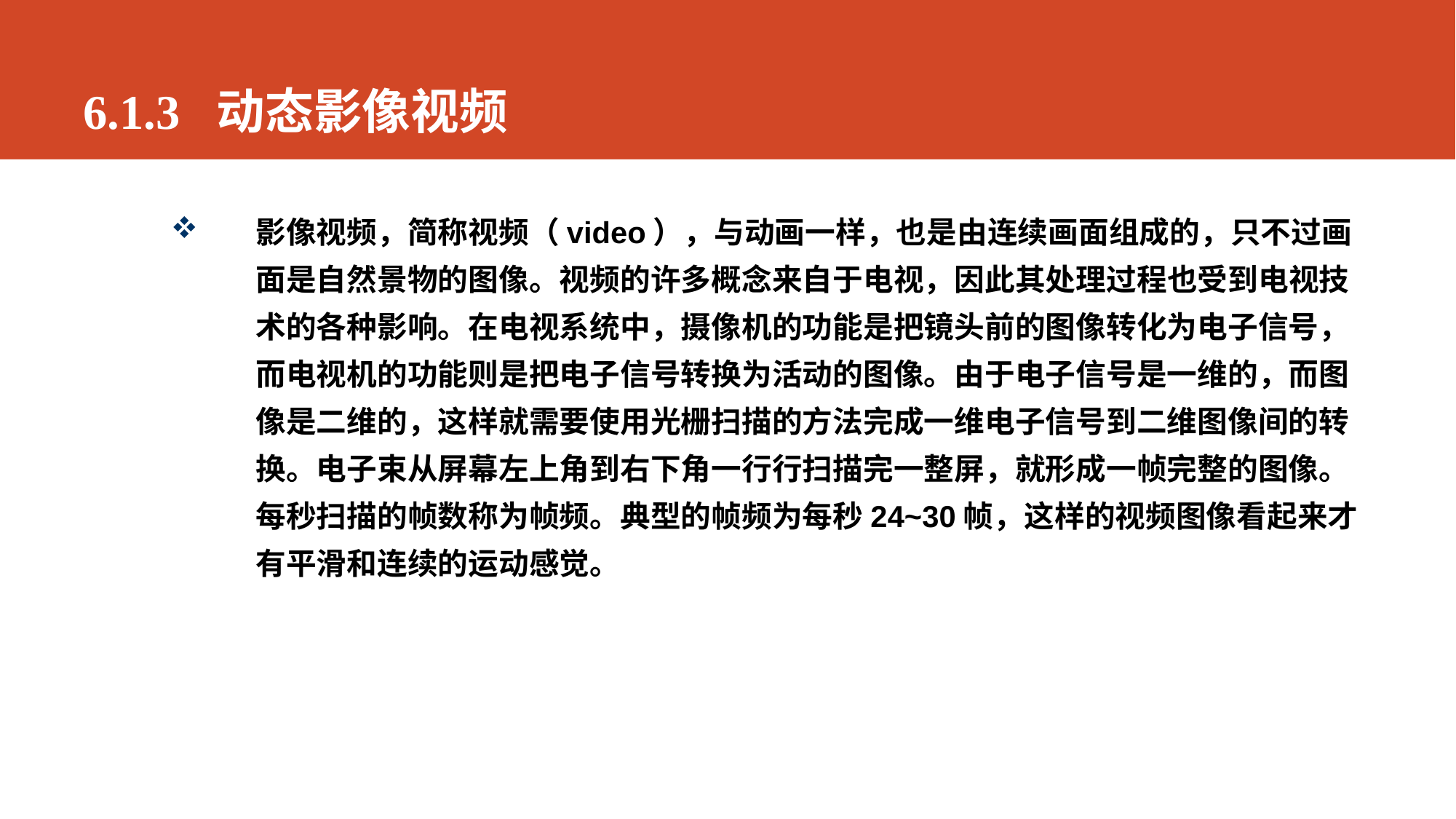

# 6.1.3  动态影像视频
影像视频，简称视频（video），与动画一样，也是由连续画面组成的，只不过画面是自然景物的图像。视频的许多概念来自于电视，因此其处理过程也受到电视技术的各种影响。在电视系统中，摄像机的功能是把镜头前的图像转化为电子信号，而电视机的功能则是把电子信号转换为活动的图像。由于电子信号是一维的，而图像是二维的，这样就需要使用光栅扫描的方法完成一维电子信号到二维图像间的转换。电子束从屏幕左上角到右下角一行行扫描完一整屏，就形成一帧完整的图像。每秒扫描的帧数称为帧频。典型的帧频为每秒24~30帧，这样的视频图像看起来才有平滑和连续的运动感觉。